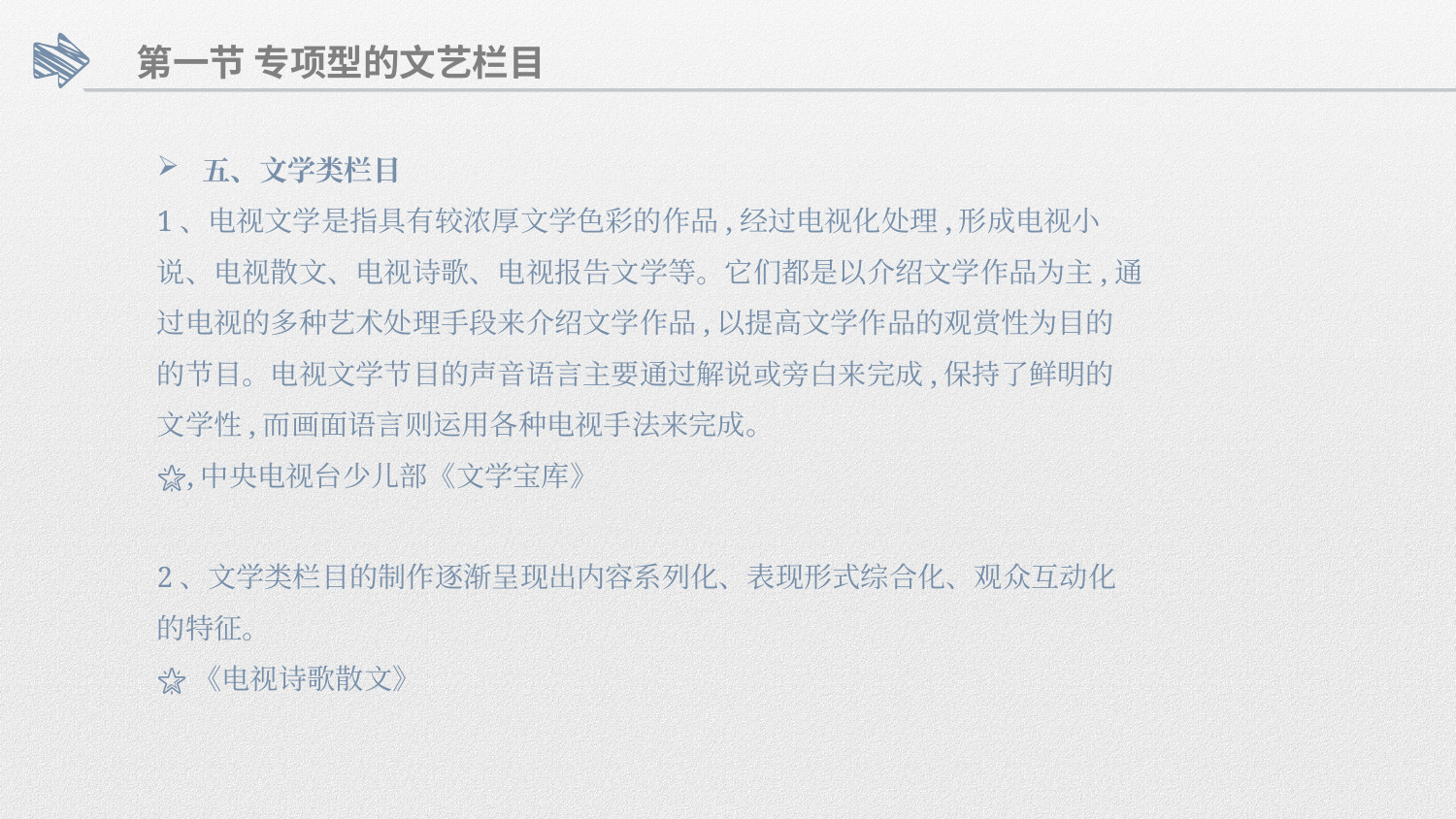

第一节 专项型的文艺栏目
五、文学类栏目
1、电视文学是指具有较浓厚文学色彩的作品,经过电视化处理,形成电视小
说、电视散文、电视诗歌、电视报告文学等。它们都是以介绍文学作品为主,通
过电视的多种艺术处理手段来介绍文学作品,以提高文学作品的观赏性为目的
的节目。电视文学节目的声音语言主要通过解说或旁白来完成,保持了鲜明的
文学性,而画面语言则运用各种电视手法来完成。
🌟,中央电视台少儿部《文学宝库》

2、文学类栏目的制作逐渐呈现出内容系列化、表现形式综合化、观众互动化
的特征。
🌟《电视诗歌散文》